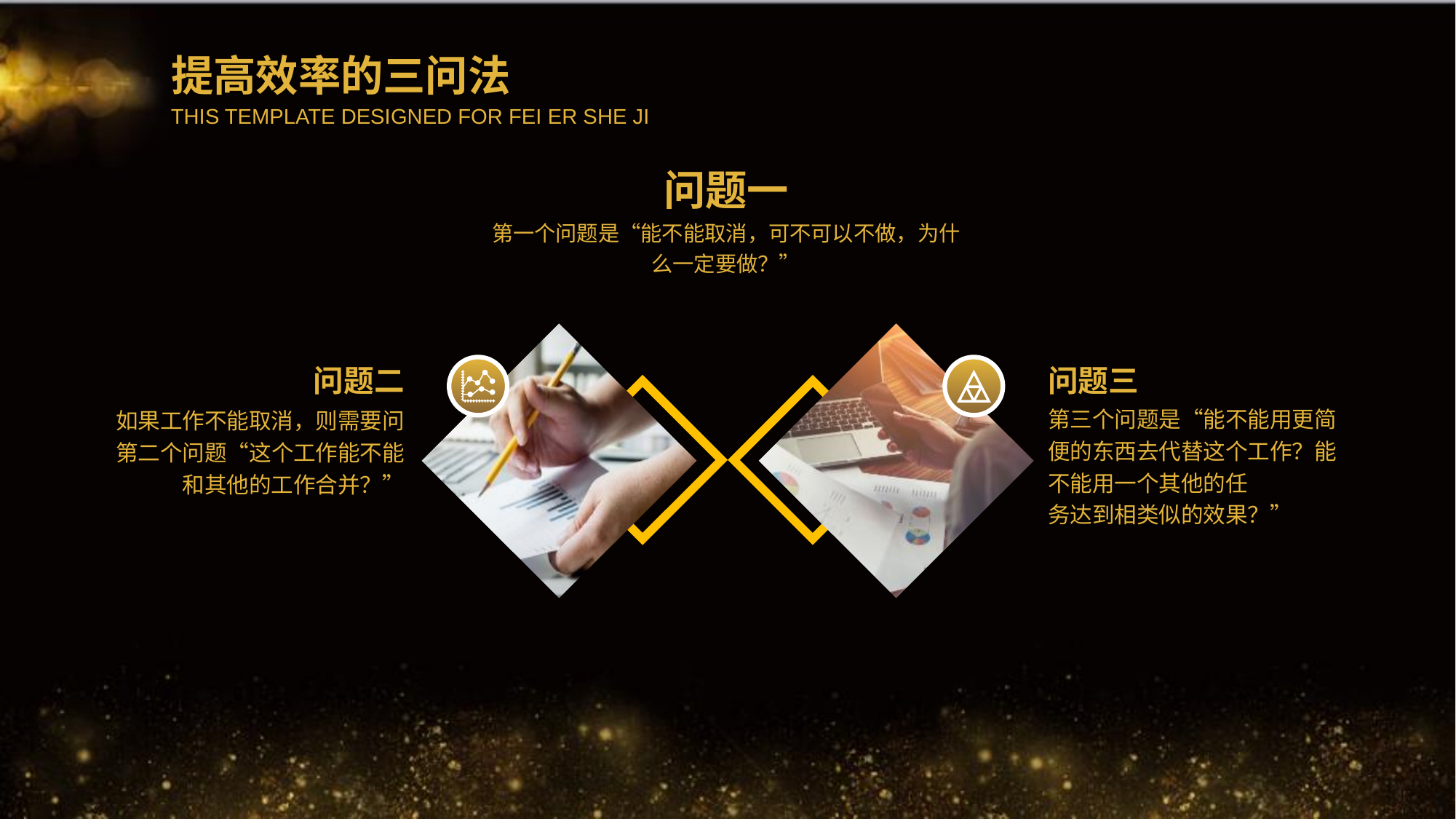

提高效率的三问法
THIS TEMPLATE DESIGNED FOR FEI ER SHE JI
问题一
第一个问题是“能不能取消，可不可以不做，为什么一定要做？”

问题二
如果工作不能取消，则需要问第二个问题“这个工作能不能和其他的工作合并？”

问题三
第三个问题是“能不能用更简便的东西去代替这个工作？能不能用一个其他的任
务达到相类似的效果？”